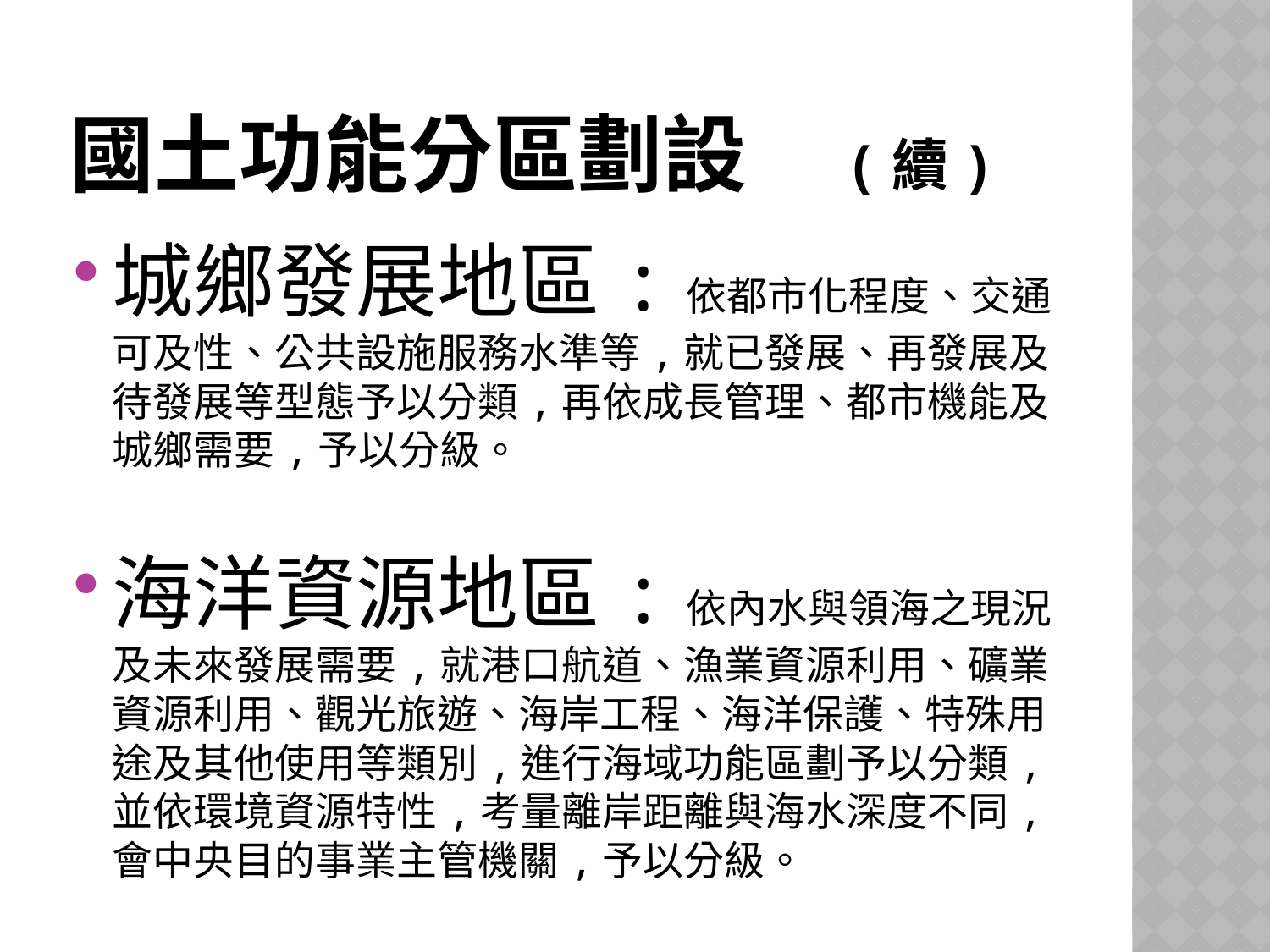

# 國土功能分區劃設    (續)
城鄉發展地區:依都市化程度、交通可及性、公共設施服務水準等,就已發展、再發展及待發展等型態予以分類,再依成長管理、都市機能及城鄉需要,予以分級。

海洋資源地區:依內水與領海之現況及未來發展需要,就港口航道、漁業資源利用、礦業資源利用、觀光旅遊、海岸工程、海洋保護、特殊用途及其他使用等類別,進行海域功能區劃予以分類,並依環境資源特性,考量離岸距離與海水深度不同,會中央目的事業主管機關,予以分級。